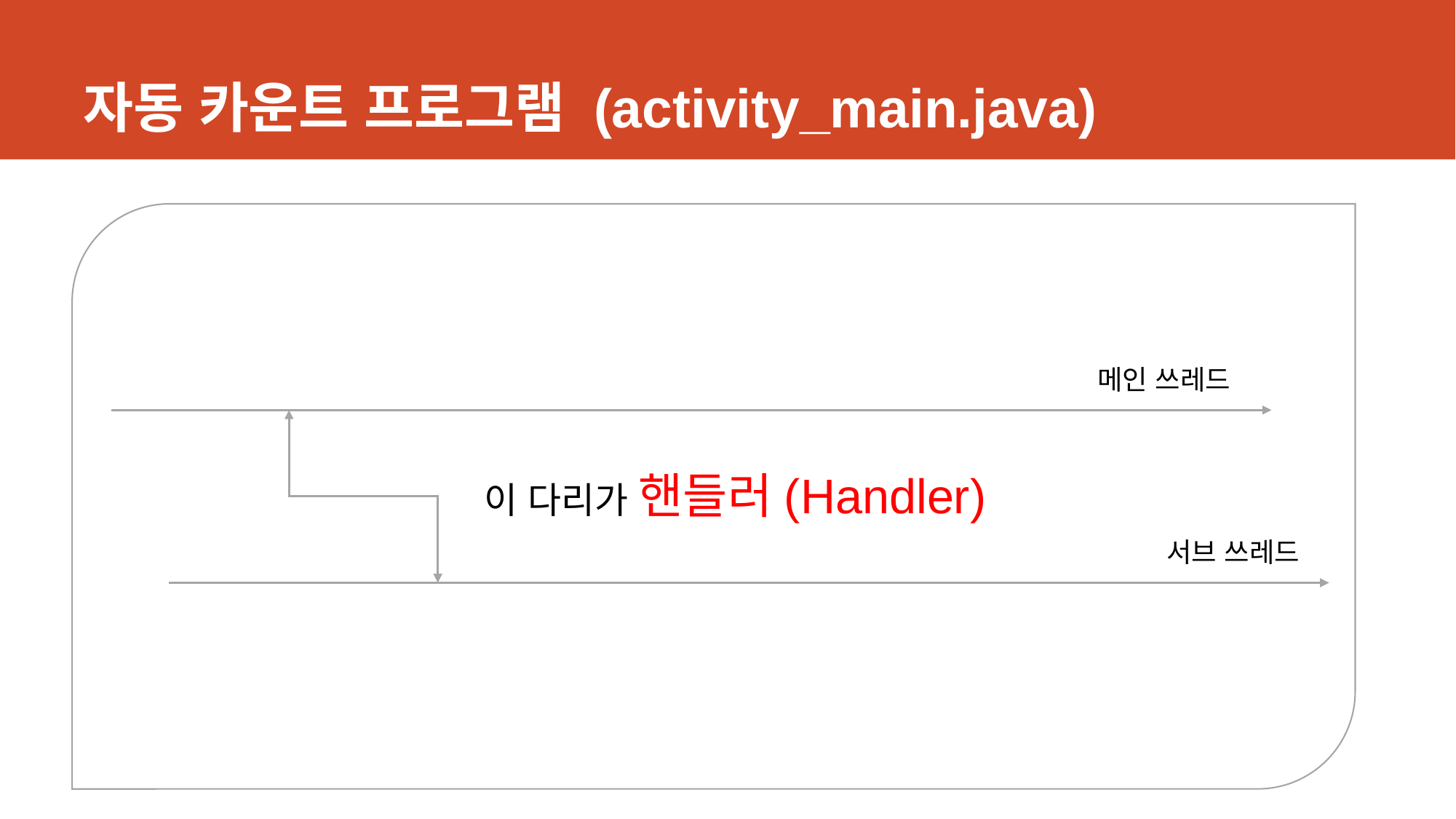

# 자동 카운트 프로그램 (activity_main.java)

메인 쓰레드
이 다리가 핸들러(Handler)
서브 쓰레드